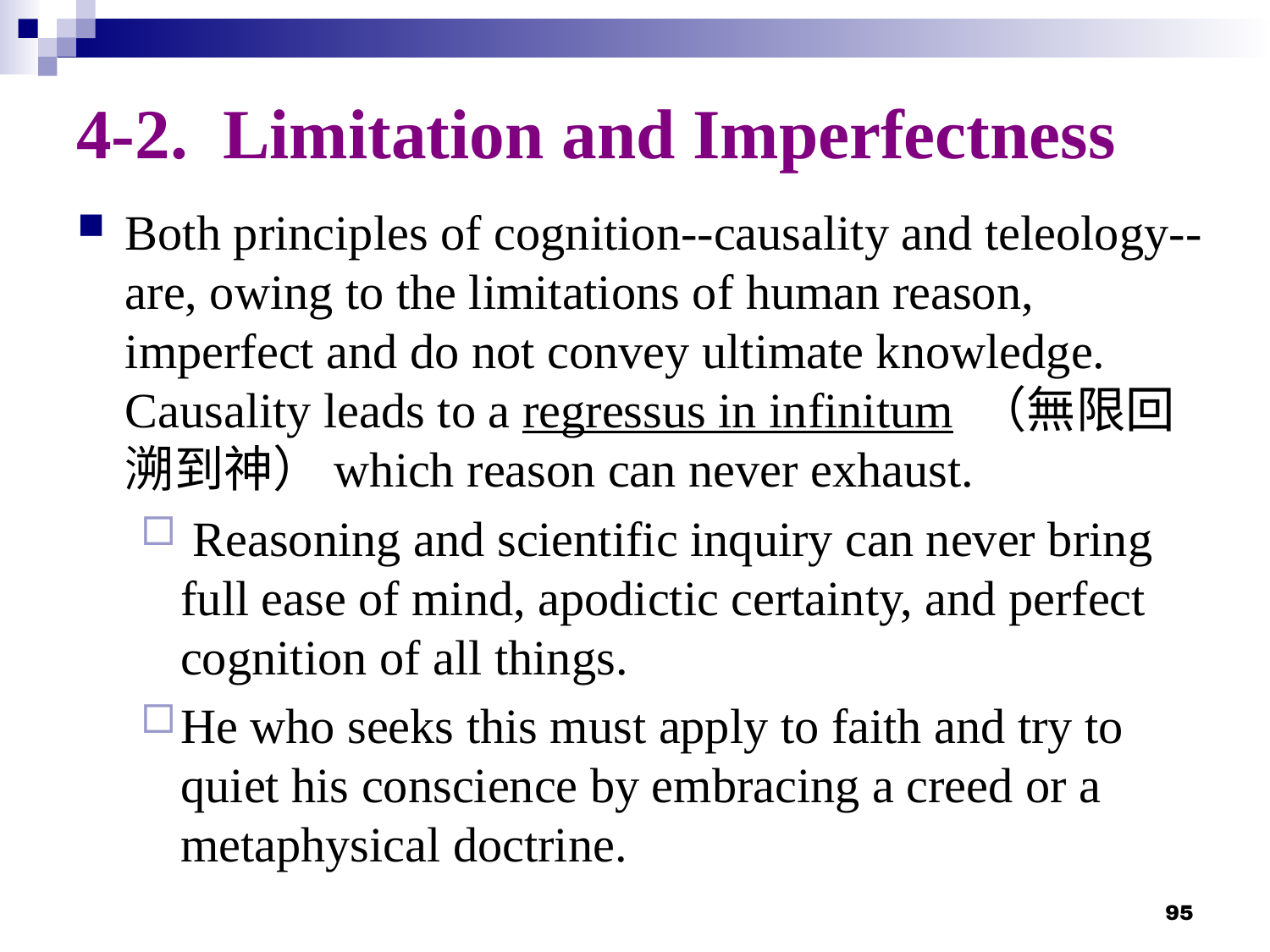

# 4-2.  Limitation and Imperfectness
Both principles of cognition--causality and teleology--are, owing to the limitations of human reason, imperfect and do not convey ultimate knowledge.  Causality leads to a regressus in infinitum （無限回溯到神）which reason can never exhaust.
 Reasoning and scientific inquiry can never bring full ease of mind, apodictic certainty, and perfect cognition of all things.
He who seeks this must apply to faith and try to quiet his conscience by embracing a creed or a metaphysical doctrine.
95